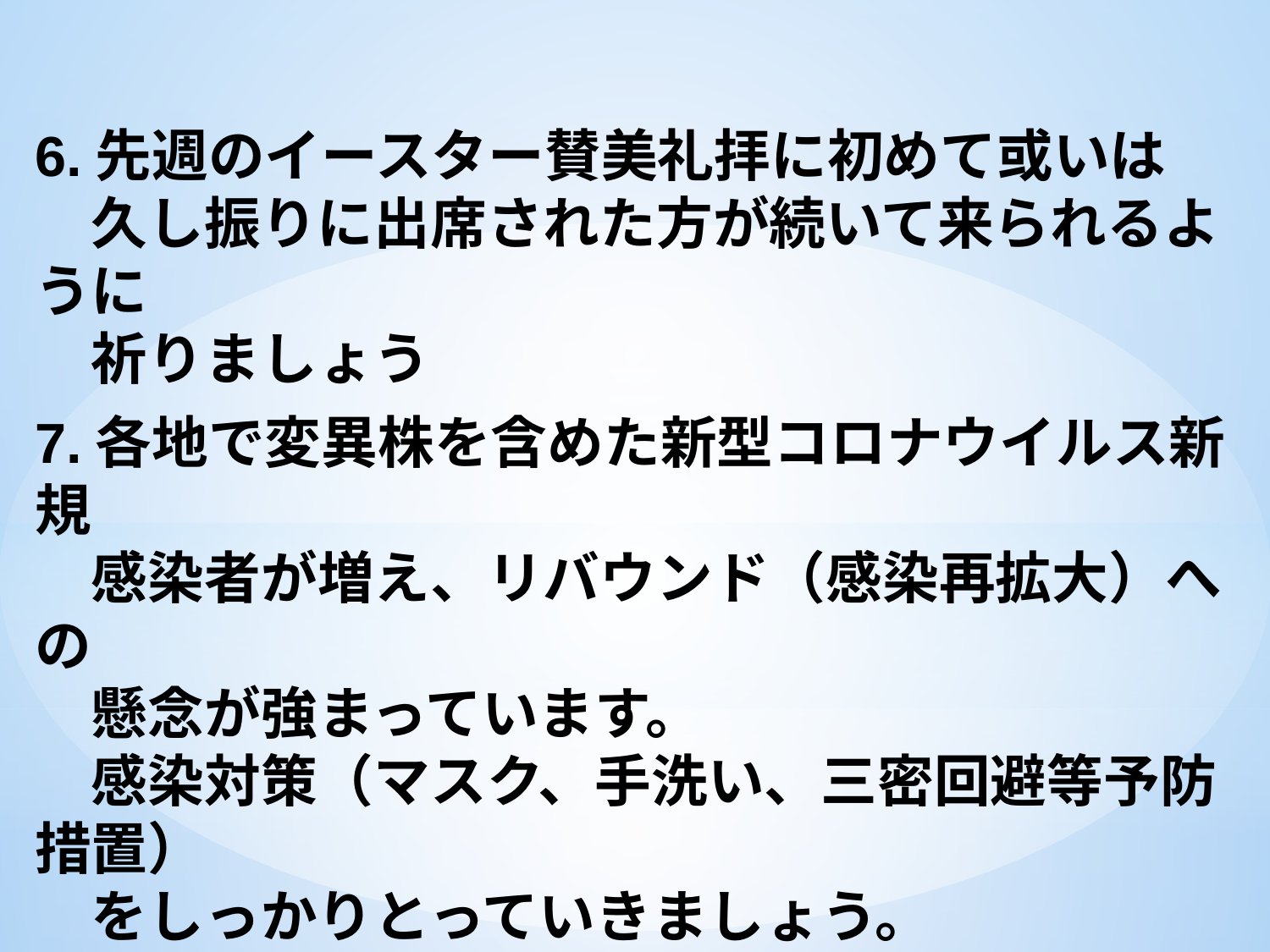

6.先週のイースター賛美礼拝に初めて或いは
　久し振りに出席された方が続いて来られるように
　祈りましょう
7.各地で変異株を含めた新型コロナウイルス新規
　感染者が増え、リバウンド（感染再拡大）への
　懸念が強まっています。
　感染対策（マスク、手洗い、三密回避等予防措置）
　をしっかりとっていきましょう。
8.洗礼を希望される方は今髙牧師にお申し出下さい
　初心者クラスも受け付けています